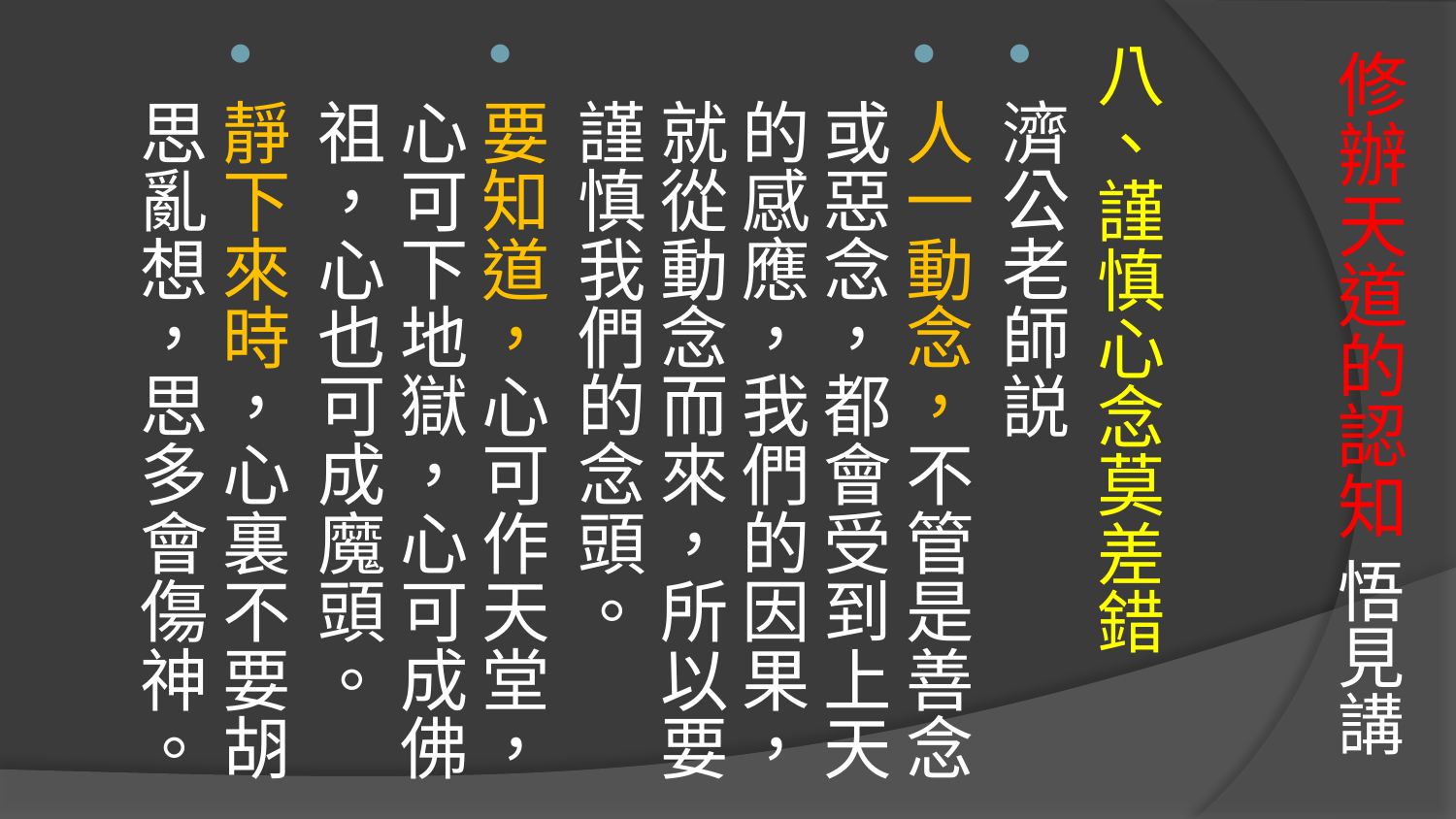

# 修辦天道的認知 悟見講
八、謹慎心念莫差錯
濟公老師説
人一動念，不管是善念或惡念，都會受到上天的感應，我們的因果，就從動念而來，所以要謹慎我們的念頭。
要知道，心可作天堂，心可下地獄，心可成佛祖，心也可成魔頭。
靜下來時，心裏不要胡思亂想，思多會傷神。